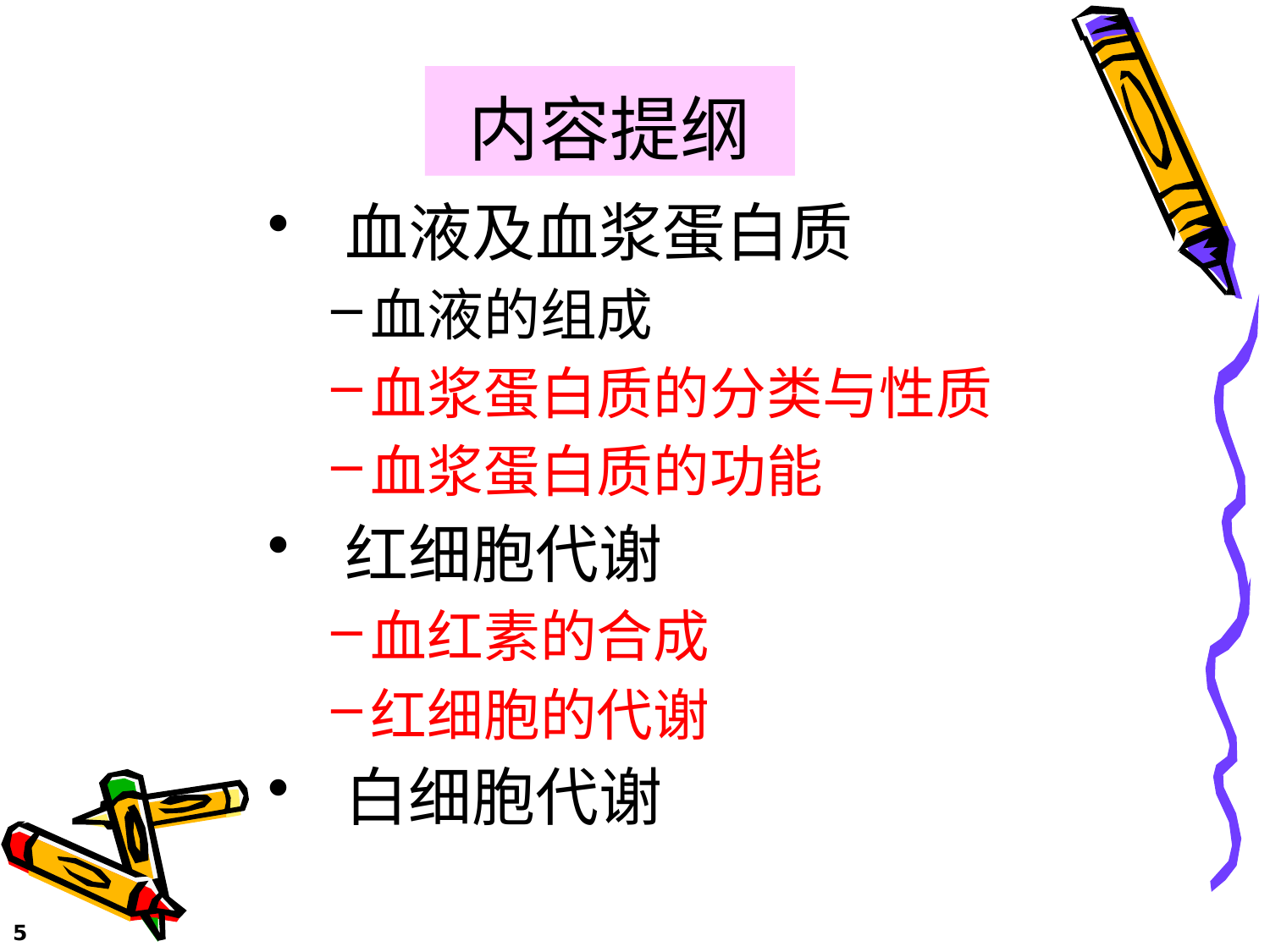

内容提纲
 血液及血浆蛋白质
血液的组成
血浆蛋白质的分类与性质
血浆蛋白质的功能
 红细胞代谢
血红素的合成
红细胞的代谢
 白细胞代谢
5